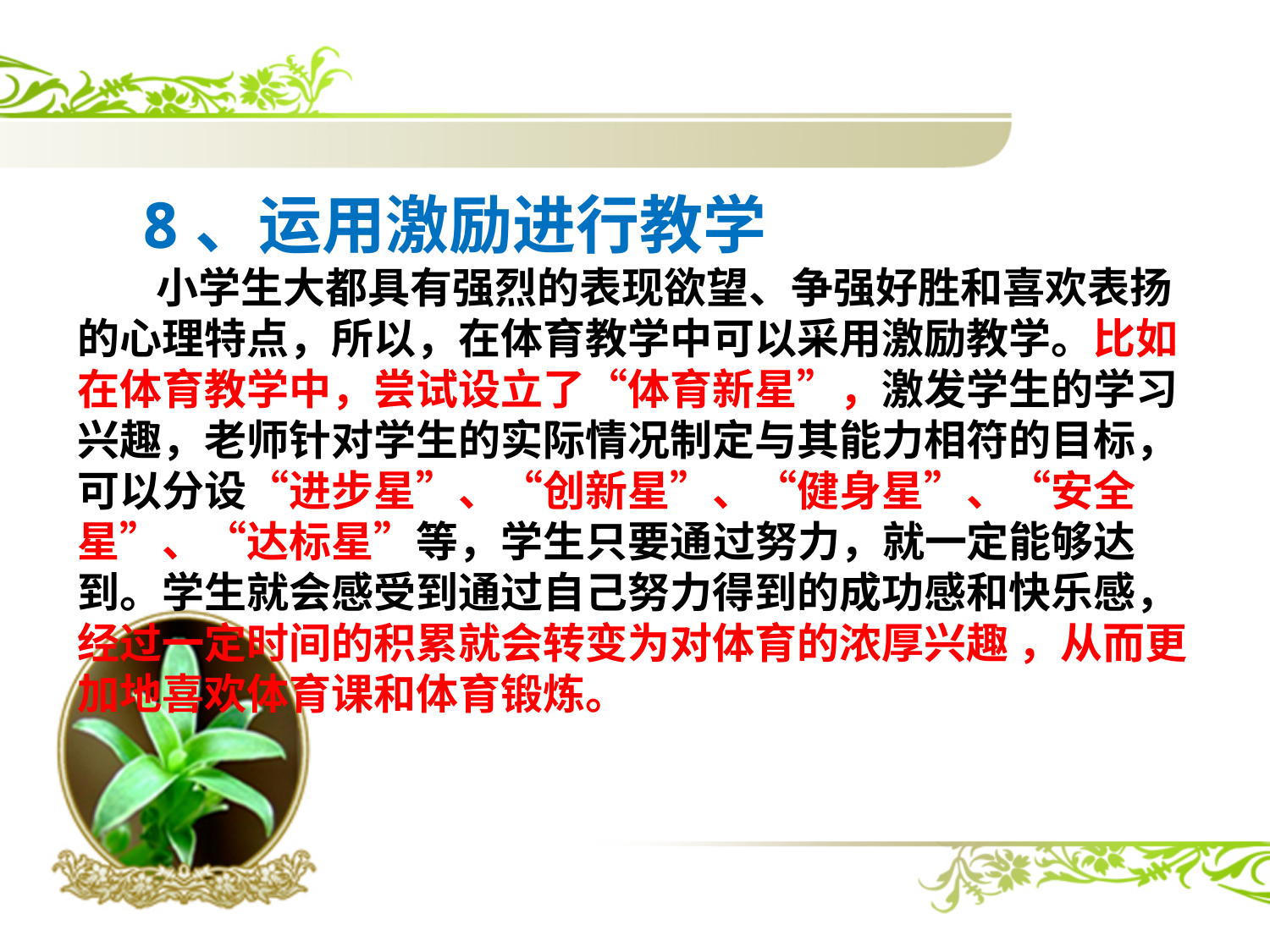

8、运用激励进行教学
  小学生大都具有强烈的表现欲望、争强好胜和喜欢表扬的心理特点，所以，在体育教学中可以采用激励教学。比如在体育教学中，尝试设立了“体育新星”，激发学生的学习兴趣，老师针对学生的实际情况制定与其能力相符的目标，可以分设“进步星”、“创新星”、“健身星”、“安全星”、“达标星”等，学生只要通过努力，就一定能够达到。学生就会感受到通过自己努力得到的成功感和快乐感，经过一定时间的积累就会转变为对体育的浓厚兴趣 ，从而更加地喜欢体育课和体育锻炼。